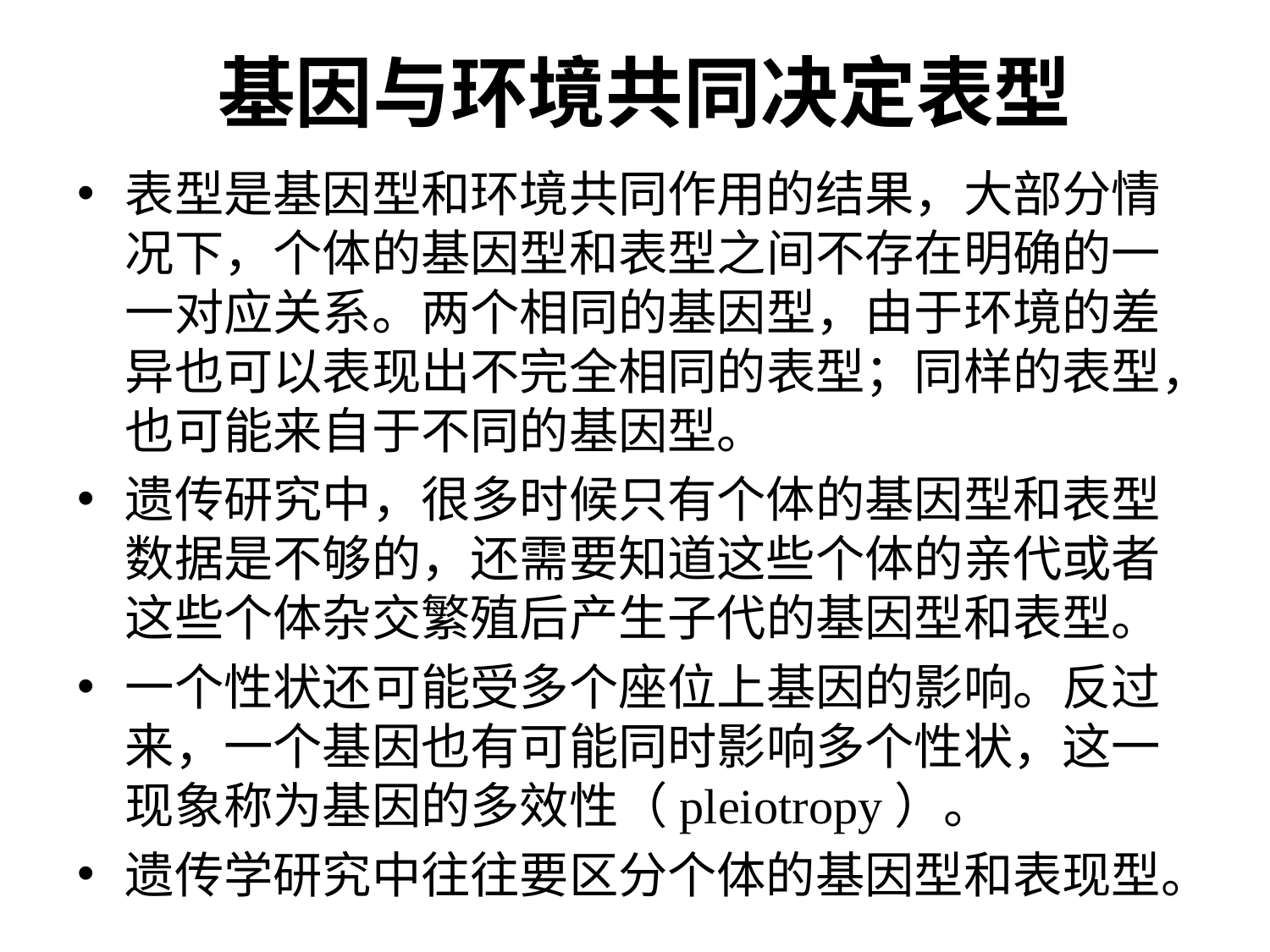

# 基因与环境共同决定表型
表型是基因型和环境共同作用的结果，大部分情况下，个体的基因型和表型之间不存在明确的一一对应关系。两个相同的基因型，由于环境的差异也可以表现出不完全相同的表型；同样的表型，也可能来自于不同的基因型。
遗传研究中，很多时候只有个体的基因型和表型数据是不够的，还需要知道这些个体的亲代或者这些个体杂交繁殖后产生子代的基因型和表型。
一个性状还可能受多个座位上基因的影响。反过来，一个基因也有可能同时影响多个性状，这一现象称为基因的多效性（pleiotropy）。
遗传学研究中往往要区分个体的基因型和表现型。